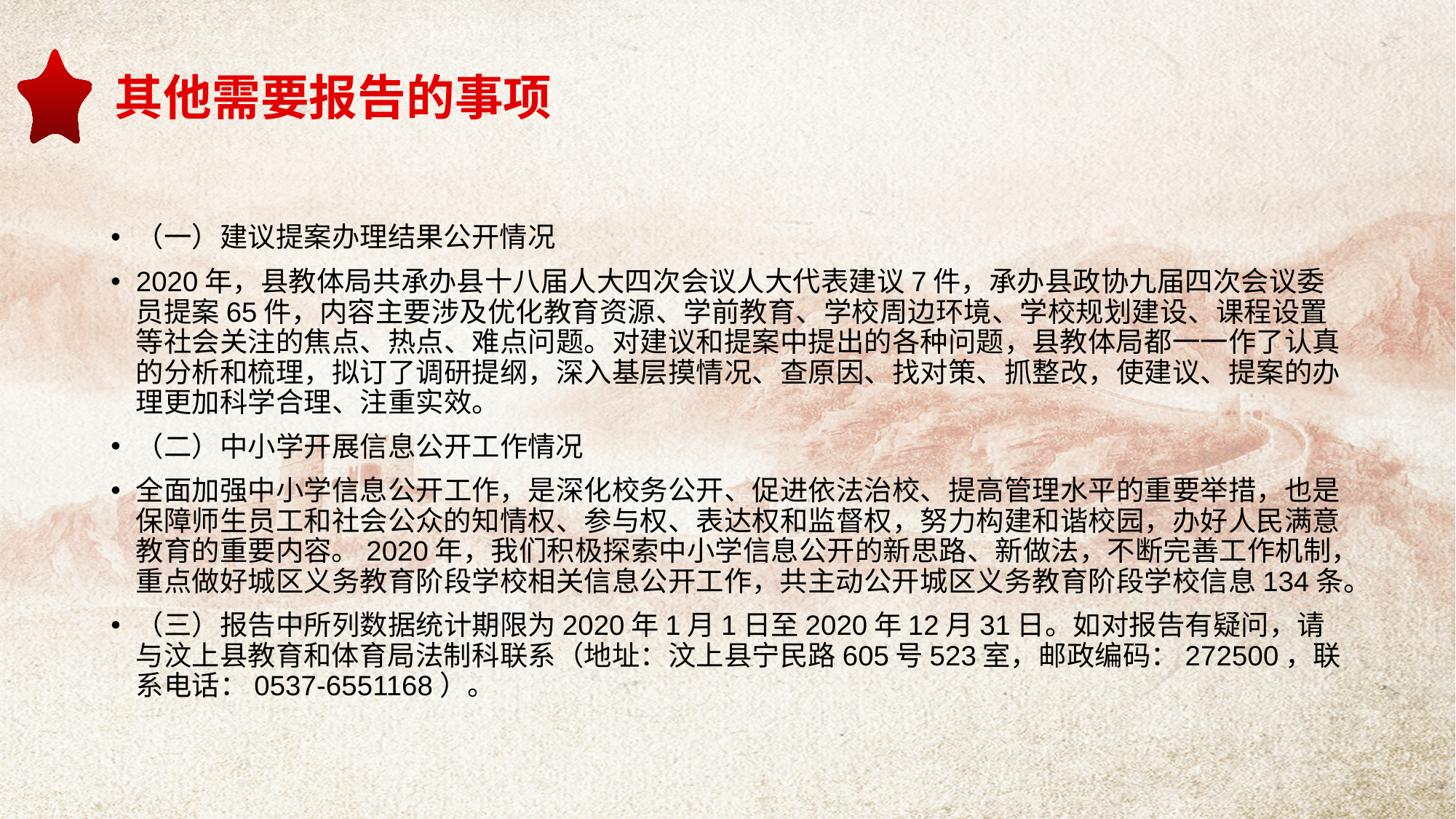

其他需要报告的事项
（一）建议提案办理结果公开情况
2020年，县教体局共承办县十八届人大四次会议人大代表建议7件，承办县政协九届四次会议委员提案65件，内容主要涉及优化教育资源、学前教育、学校周边环境、学校规划建设、课程设置等社会关注的焦点、热点、难点问题。对建议和提案中提出的各种问题，县教体局都一一作了认真的分析和梳理，拟订了调研提纲，深入基层摸情况、查原因、找对策、抓整改，使建议、提案的办理更加科学合理、注重实效。
（二）中小学开展信息公开工作情况
全面加强中小学信息公开工作，是深化校务公开、促进依法治校、提高管理水平的重要举措，也是保障师生员工和社会公众的知情权、参与权、表达权和监督权，努力构建和谐校园，办好人民满意教育的重要内容。2020年，我们积极探索中小学信息公开的新思路、新做法，不断完善工作机制，重点做好城区义务教育阶段学校相关信息公开工作，共主动公开城区义务教育阶段学校信息134条。
（三）报告中所列数据统计期限为2020年1月1日至2020年12月31日。如对报告有疑问，请与汶上县教育和体育局法制科联系（地址：汶上县宁民路605号523室，邮政编码：272500，联系电话：0537-6551168）。